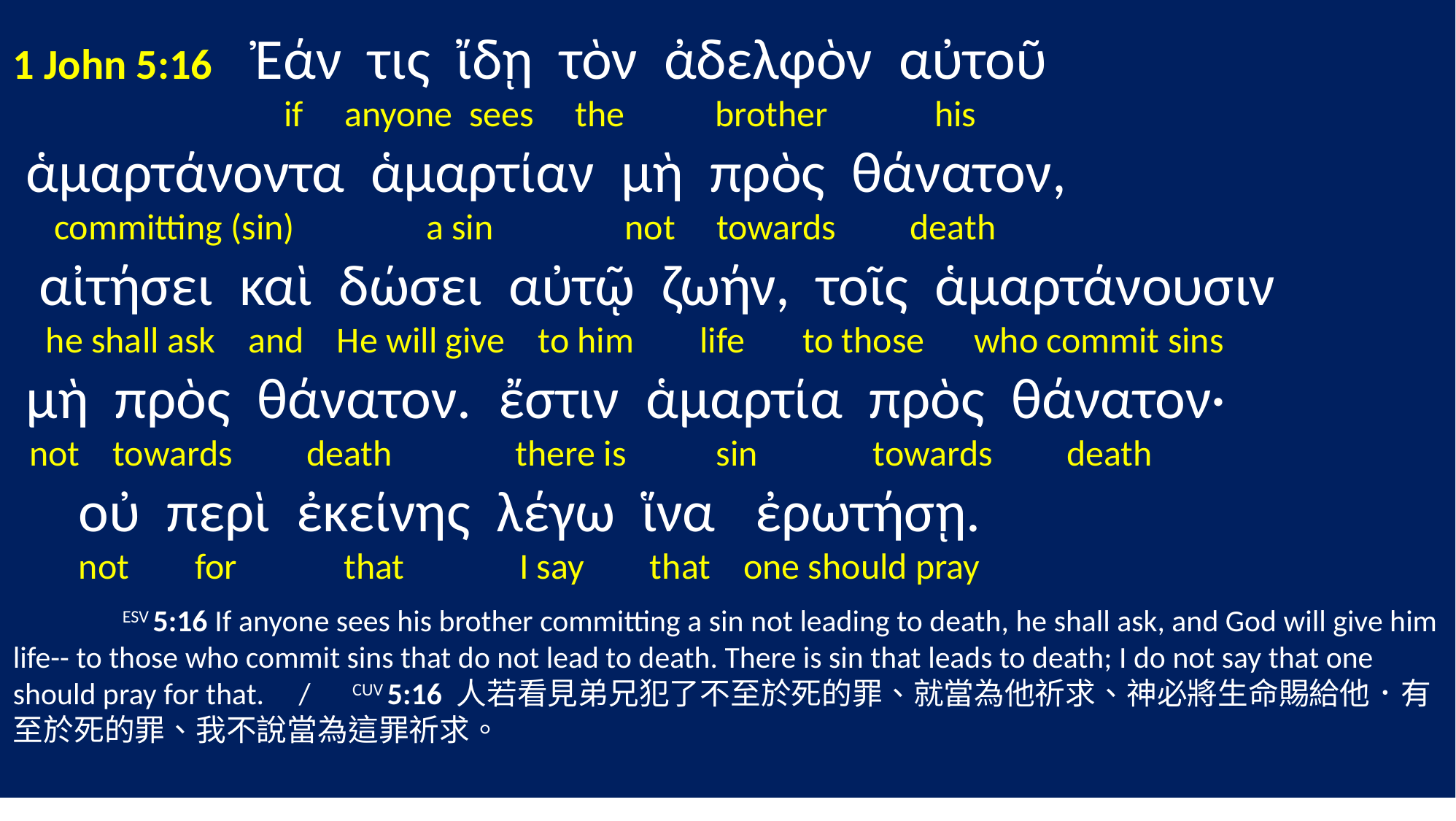

1 John 5:16    Ἐάν  τις  ἴδῃ  τὸν  ἀδελφὸν  αὐτοῦ
                                 if     anyone  sees     the           brother             his
 ἁμαρτάνοντα  ἁμαρτίαν  μὴ  πρὸς  θάνατον,
     committing (sin)                a sin                not     towards         death
  αἰτήσει  καὶ  δώσει  αὐτῷ  ζωήν,  τοῖς  ἁμαρτάνουσιν
    he shall ask    and    He will give    to him        life       to those      who commit sins
 μὴ  πρὸς  θάνατον.  ἔστιν  ἁμαρτία  πρὸς  θάνατον·
  not    towards         death               there is           sin              towards         death
     οὐ  περὶ  ἐκείνης  λέγω  ἵνα   ἐρωτήσῃ.
        not        for             that              I say        that    one should pray

	ESV 5:16 If anyone sees his brother committing a sin not leading to death, he shall ask, and God will give him life-- to those who commit sins that do not lead to death. There is sin that leads to death; I do not say that one should pray for that.     /      CUV 5:16 人若看見弟兄犯了不至於死的罪、就當為他祈求、神必將生命賜給他．有至於死的罪、我不說當為這罪祈求。